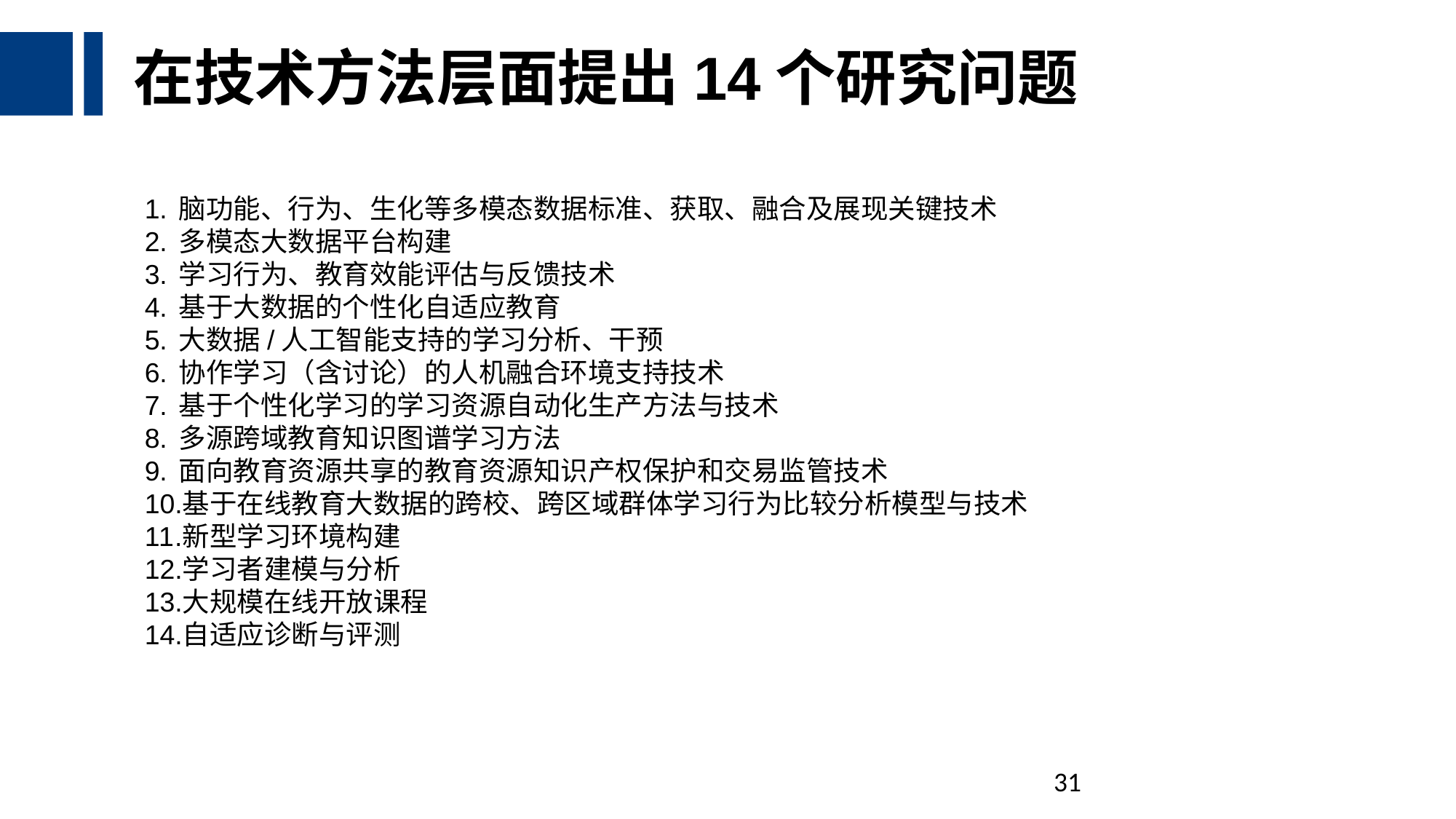

# 在技术方法层面提出14个研究问题
脑功能、行为、生化等多模态数据标准、获取、融合及展现关键技术
多模态大数据平台构建
学习行为、教育效能评估与反馈技术
基于大数据的个性化自适应教育
大数据/人工智能支持的学习分析、干预
协作学习（含讨论）的人机融合环境支持技术
基于个性化学习的学习资源自动化生产方法与技术
多源跨域教育知识图谱学习方法
面向教育资源共享的教育资源知识产权保护和交易监管技术
基于在线教育大数据的跨校、跨区域群体学习行为比较分析模型与技术
新型学习环境构建
学习者建模与分析
大规模在线开放课程
自适应诊断与评测
31